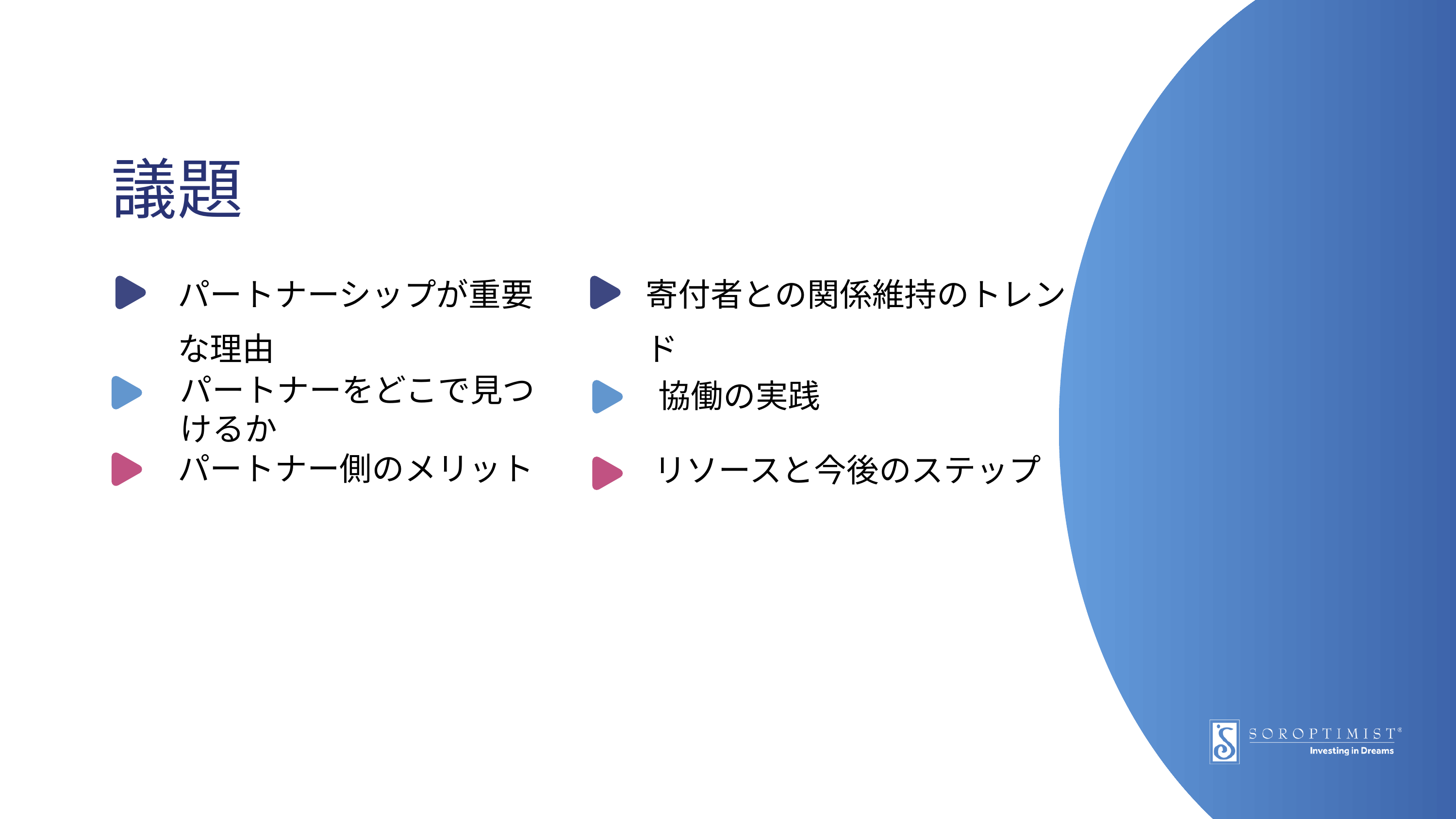

議題
パートナーシップが重要な理由
寄付者との関係維持のトレンド

協働の実践
パートナーをどこで見つけるか

パートナー側のメリット
リソースと今後のステップ